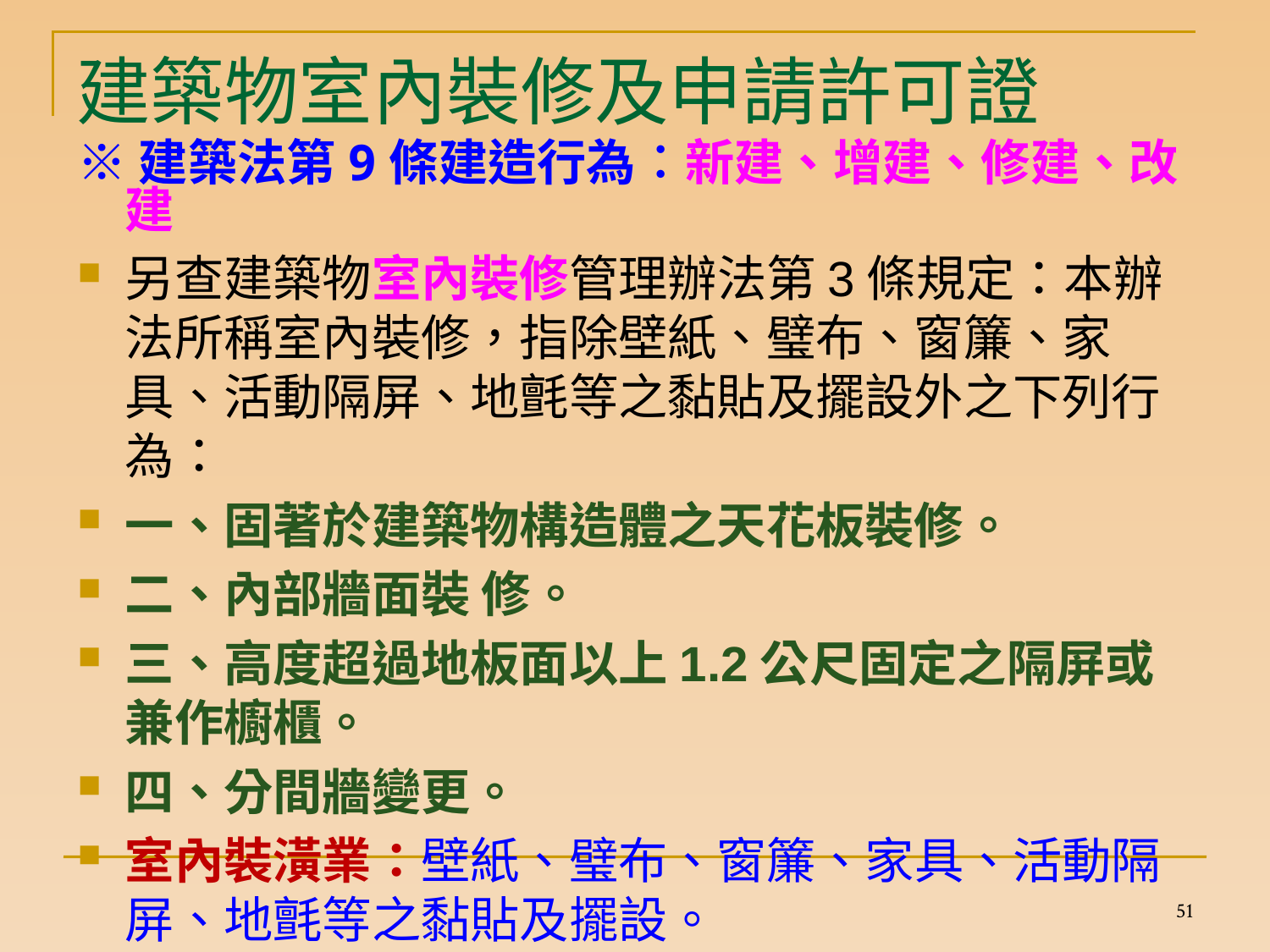

# 建築物室內裝修及申請許可證
※建築法第9條建造行為︰新建、增建、修建、改建
另查建築物室內裝修管理辦法第3條規定：本辦法所稱室內裝修，指除壁紙、璧布、窗簾、家具、活動隔屏、地氈等之黏貼及擺設外之下列行為：
一、固著於建築物構造體之天花板裝修。
二、內部牆面裝 修。
三、高度超過地板面以上1.2公尺固定之隔屏或兼作櫥櫃。
四、分間牆變更。
室內裝潢業：壁紙、璧布、窗簾、家具、活動隔屏、地氈等之黏貼及擺設。
51